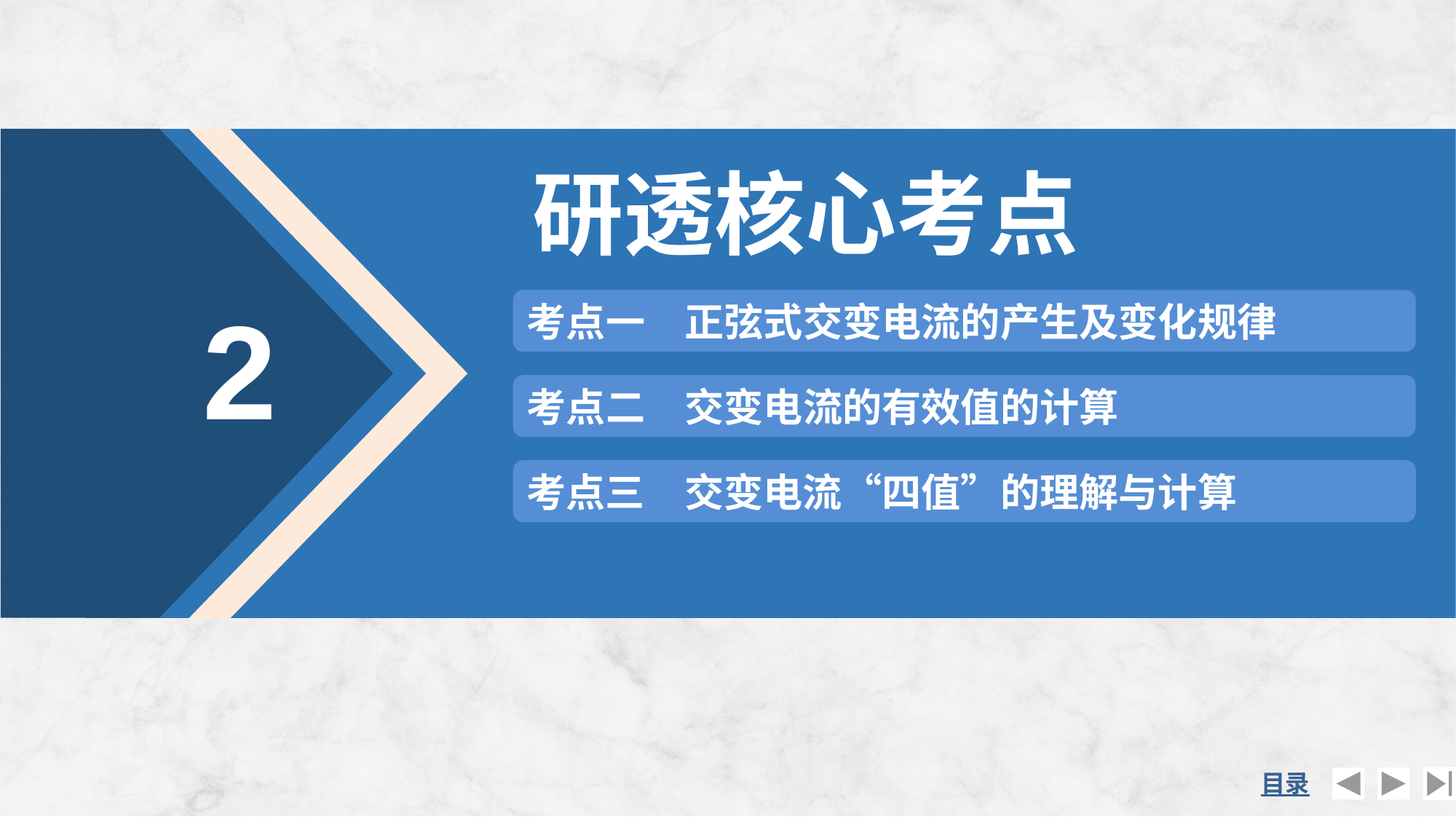

研透核心考点
2
考点一　正弦式交变电流的产生及变化规律
考点二　交变电流的有效值的计算
考点三　交变电流“四值”的理解与计算